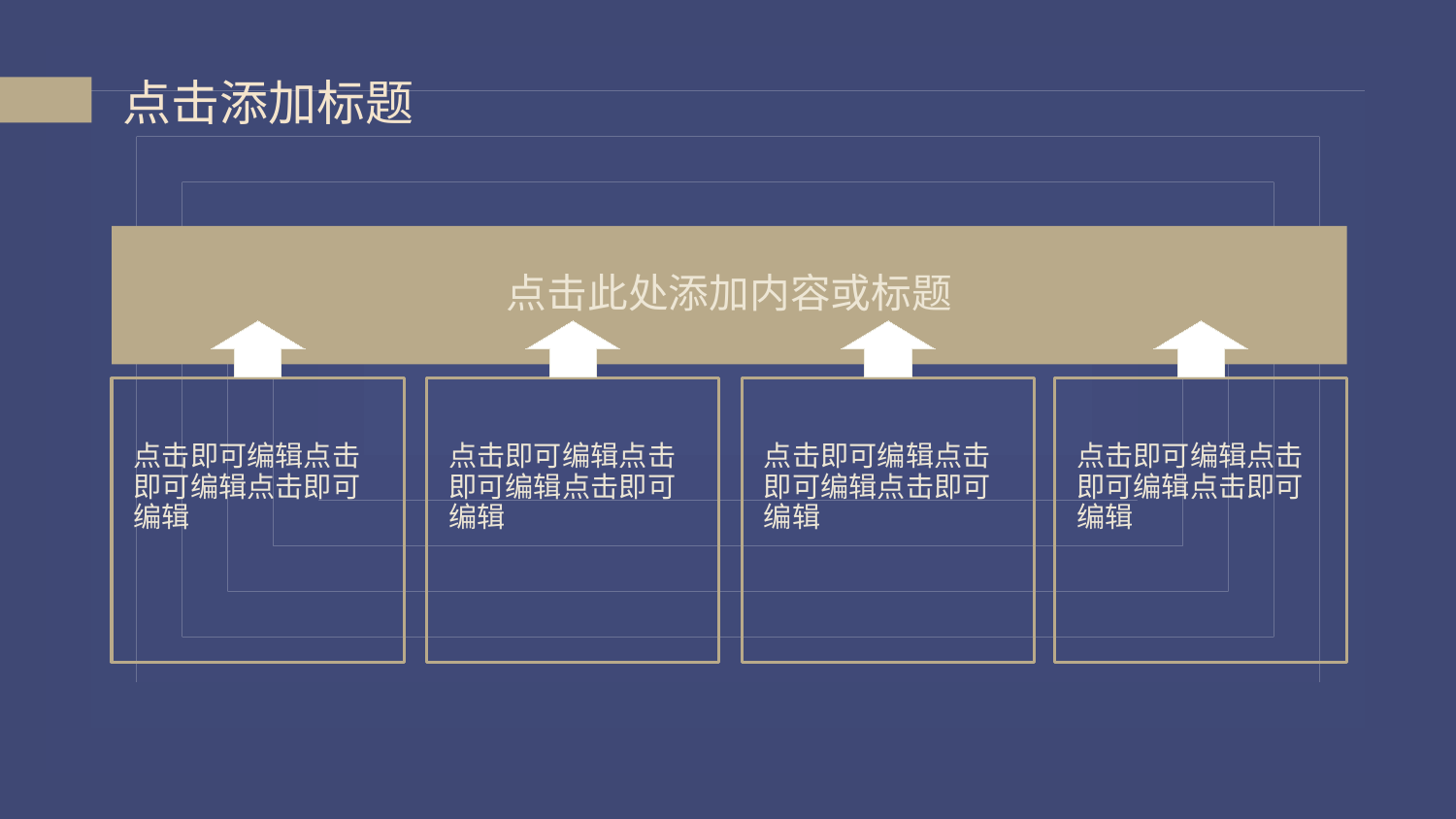

点击添加标题

点击此处添加内容或标题

点击即可编辑点击即可编辑点击即可编辑
点击即可编辑点击即可编辑点击即可编辑
点击即可编辑点击即可编辑点击即可编辑
点击即可编辑点击即可编辑点击即可编辑